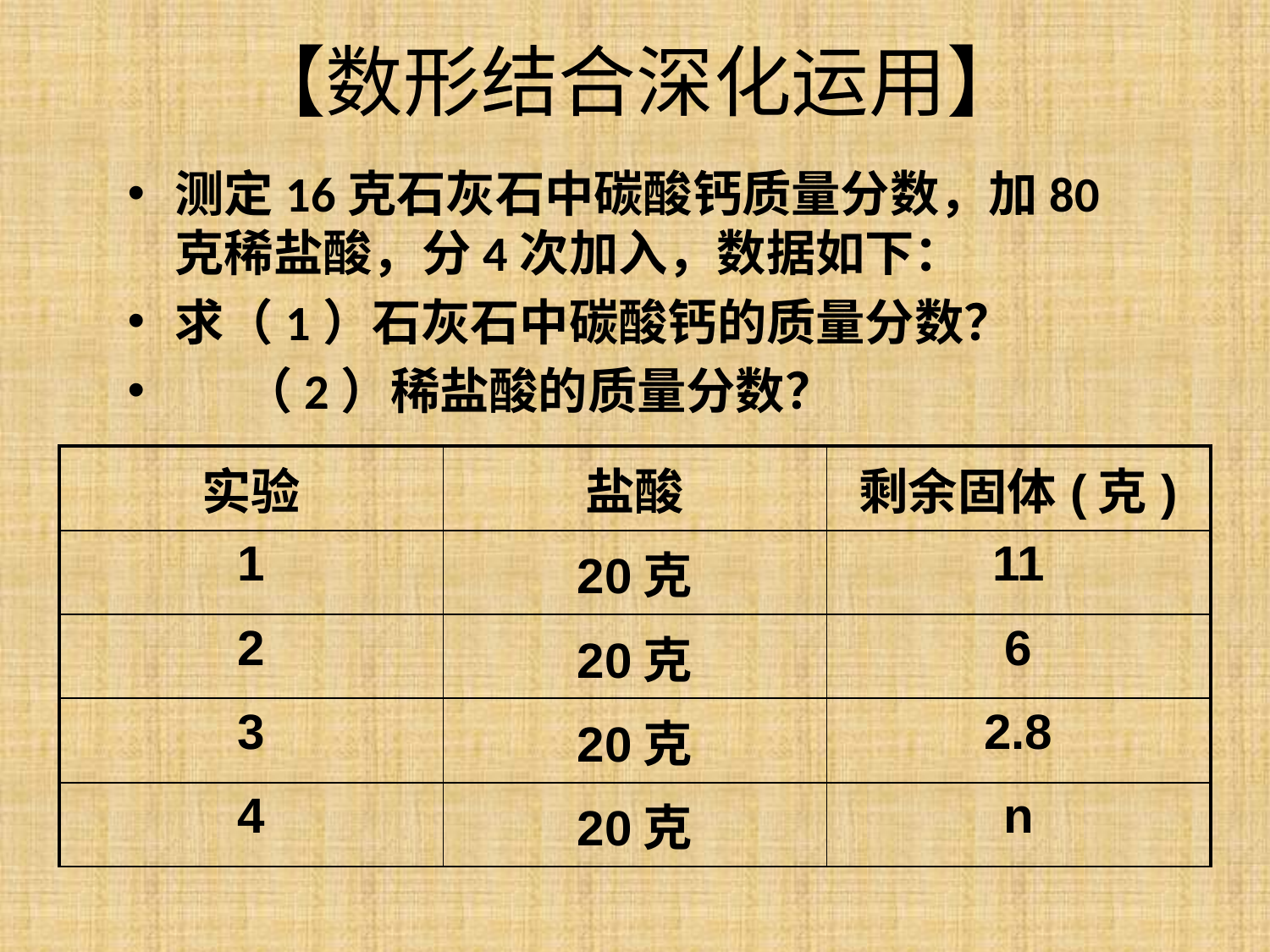

# 【数形结合深化运用】
测定16克石灰石中碳酸钙质量分数，加80克稀盐酸，分4次加入，数据如下：
求（1）石灰石中碳酸钙的质量分数？
     （2）稀盐酸的质量分数？
| 实验 | 盐酸 | 剩余固体(克) |
| --- | --- | --- |
| 1 | 20克 | 11 |
| 2 | 20克 | 6 |
| 3 | 20克 | 2.8 |
| 4 | 20克 | n |